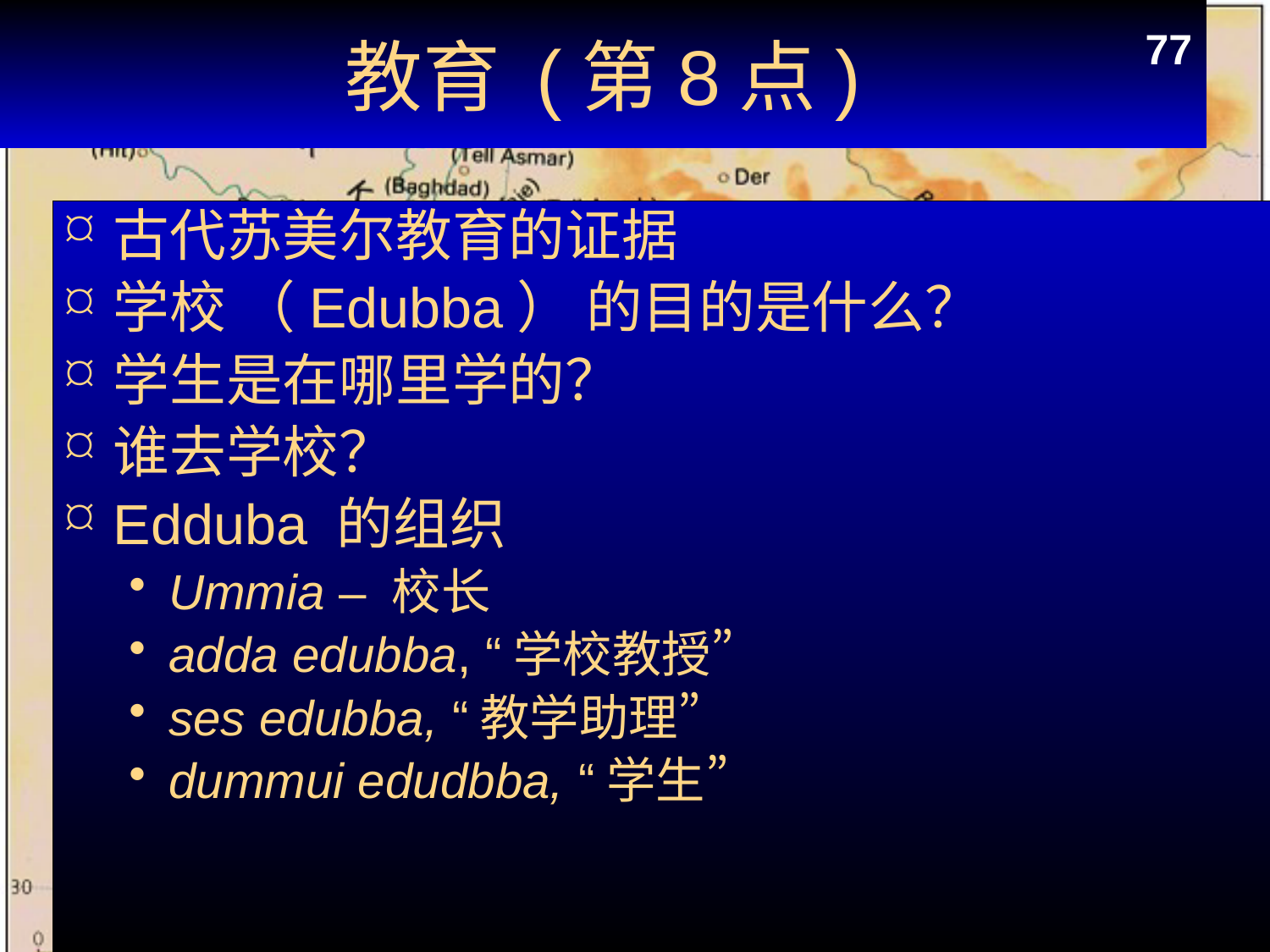

# 教育 (第8点)
77
古代苏美尔教育的证据
学校 （Edubba） 的目的是什么？
学生是在哪里学的？
谁去学校？
Edduba 的组织
Ummia – 校长
adda edubba, “学校教授”
ses edubba, “教学助理”
dummui edudbba, “学生”